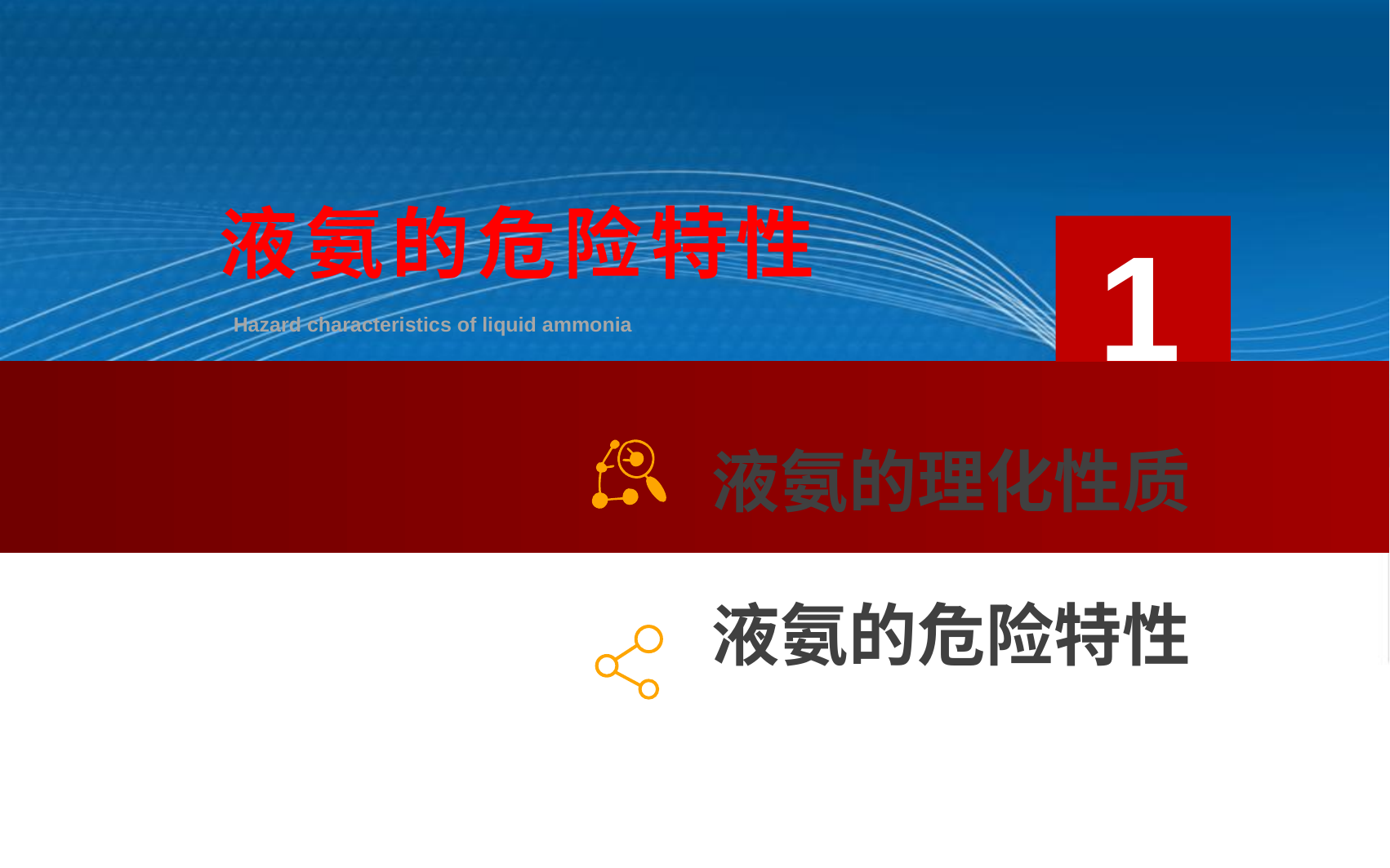

液氨的危险特性
1

Hazard characteristics of liquid ammonia
液氨的理化性质
液氨的危险特性